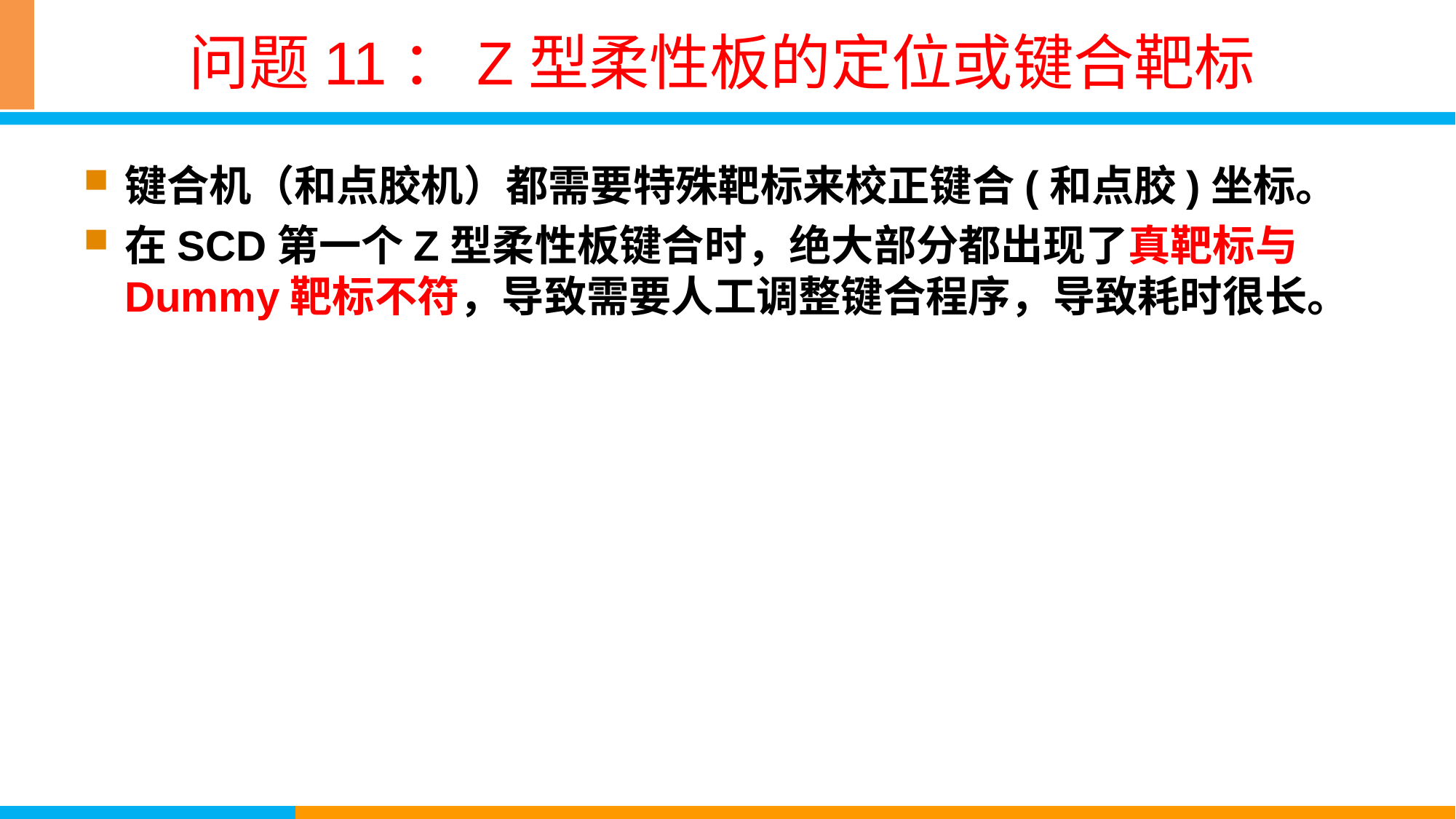

# 问题11：Z型柔性板的定位或键合靶标
键合机（和点胶机）都需要特殊靶标来校正键合(和点胶)坐标。
在SCD第一个Z型柔性板键合时，绝大部分都出现了真靶标与Dummy靶标不符，导致需要人工调整键合程序，导致耗时很长。